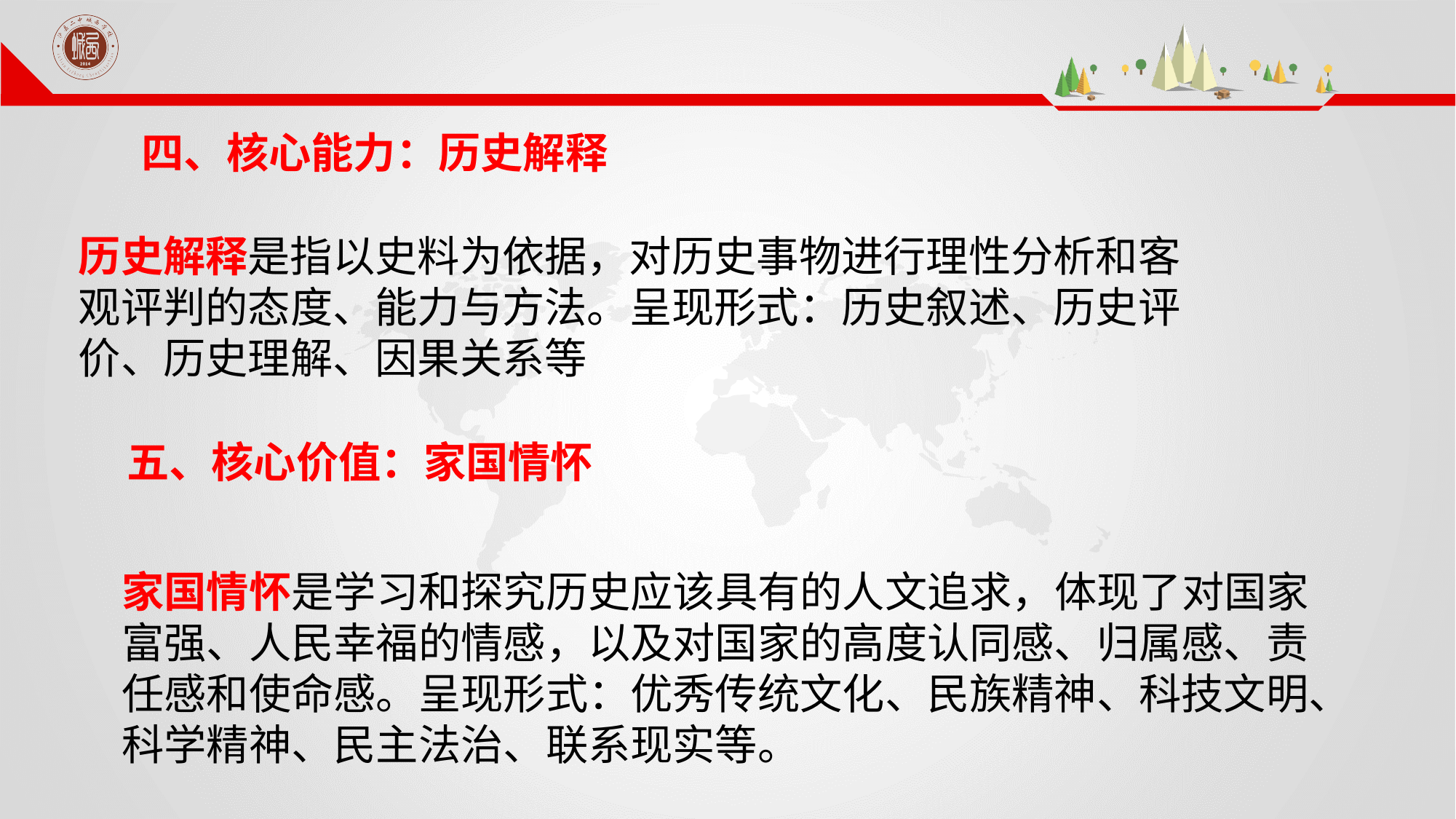

四、核心能力：历史解释
历史解释是指以史料为依据，对历史事物进行理性分析和客观评判的态度、能力与方法。呈现形式：历史叙述、历史评价、历史理解、因果关系等
五、核心价值：家国情怀
家国情怀是学习和探究历史应该具有的人文追求，体现了对国家富强、人民幸福的情感，以及对国家的高度认同感、归属感、责任感和使命感。呈现形式：优秀传统文化、民族精神、科技文明、科学精神、民主法治、联系现实等。